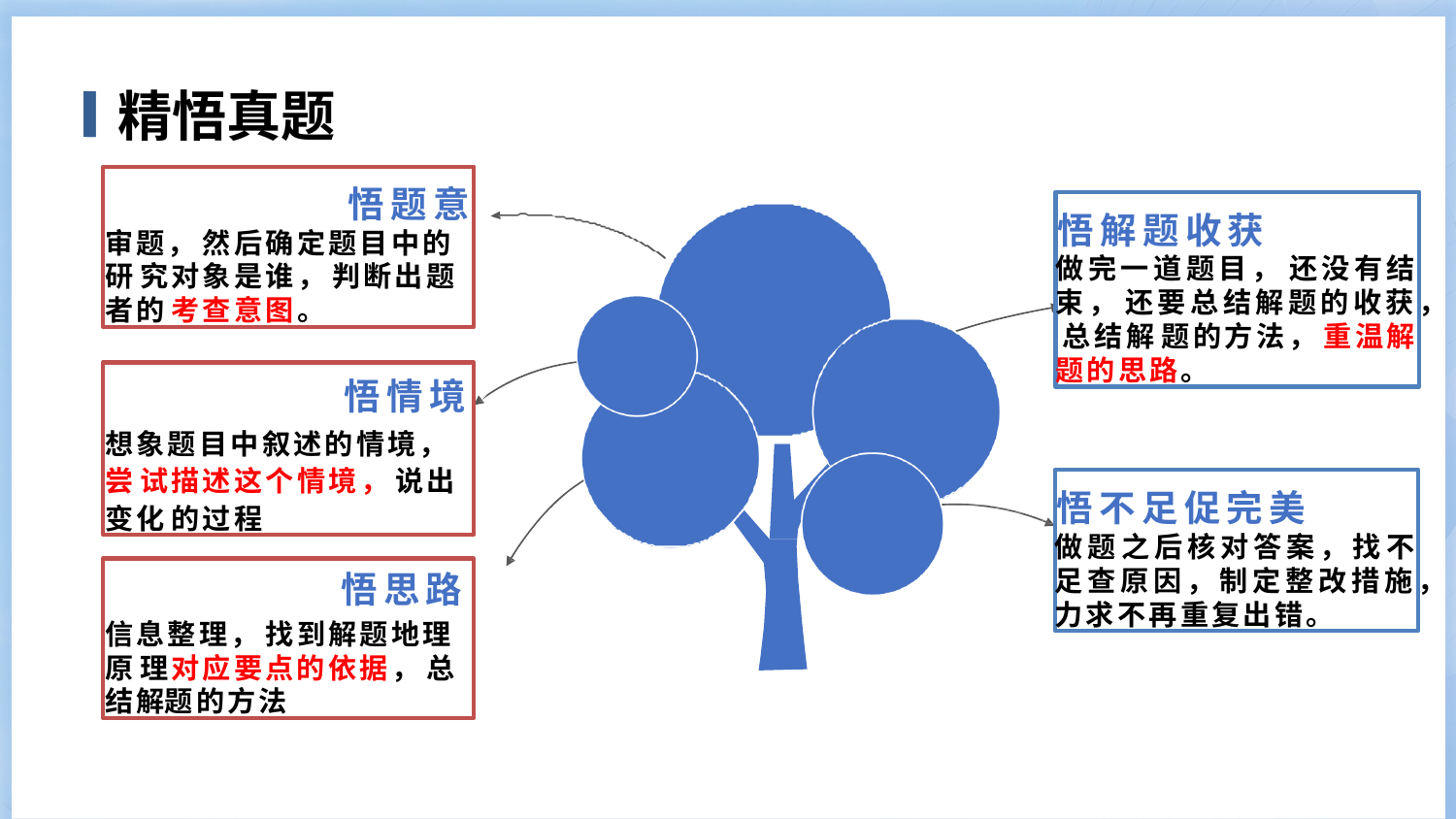

精悟真题

悟题意
审题， 然后确定题目中的研 究对象是谁， 判断出题者的 考查意图。
悟解题收获
做完一道题目， 还没有结束， 还要总结解题的收获， 总结解 题的方法， 重温解题的思路。

悟情境
想象题目中叙述的情境， 尝 试描述这个情境， 说出变化 的过程

悟不足促完美
做题之后核对答案，找不足查原因，制定整改措施，力求不再重复出错。

悟思路
信息整理， 找到解题地理原 理对应要点的依据， 总结解题的方法